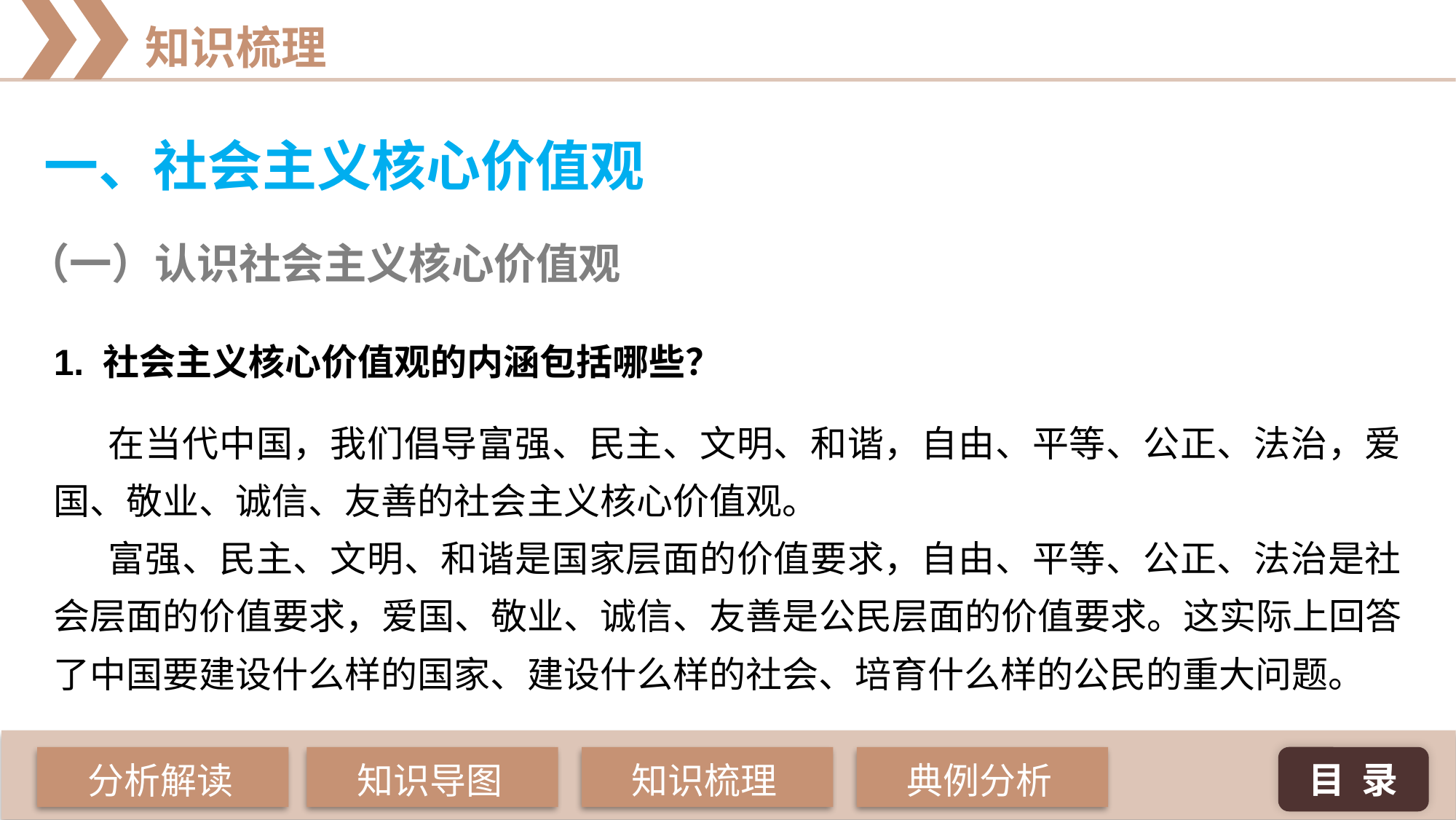

一、社会主义核心价值观
（一）认识社会主义核心价值观
1. 社会主义核心价值观的内涵包括哪些？
在当代中国，我们倡导富强、民主、文明、和谐，自由、平等、公正、法治，爱国、敬业、诚信、友善的社会主义核心价值观。
富强、民主、文明、和谐是国家层面的价值要求，自由、平等、公正、法治是社会层面的价值要求，爱国、敬业、诚信、友善是公民层面的价值要求。这实际上回答了中国要建设什么样的国家、建设什么样的社会、培育什么样的公民的重大问题。